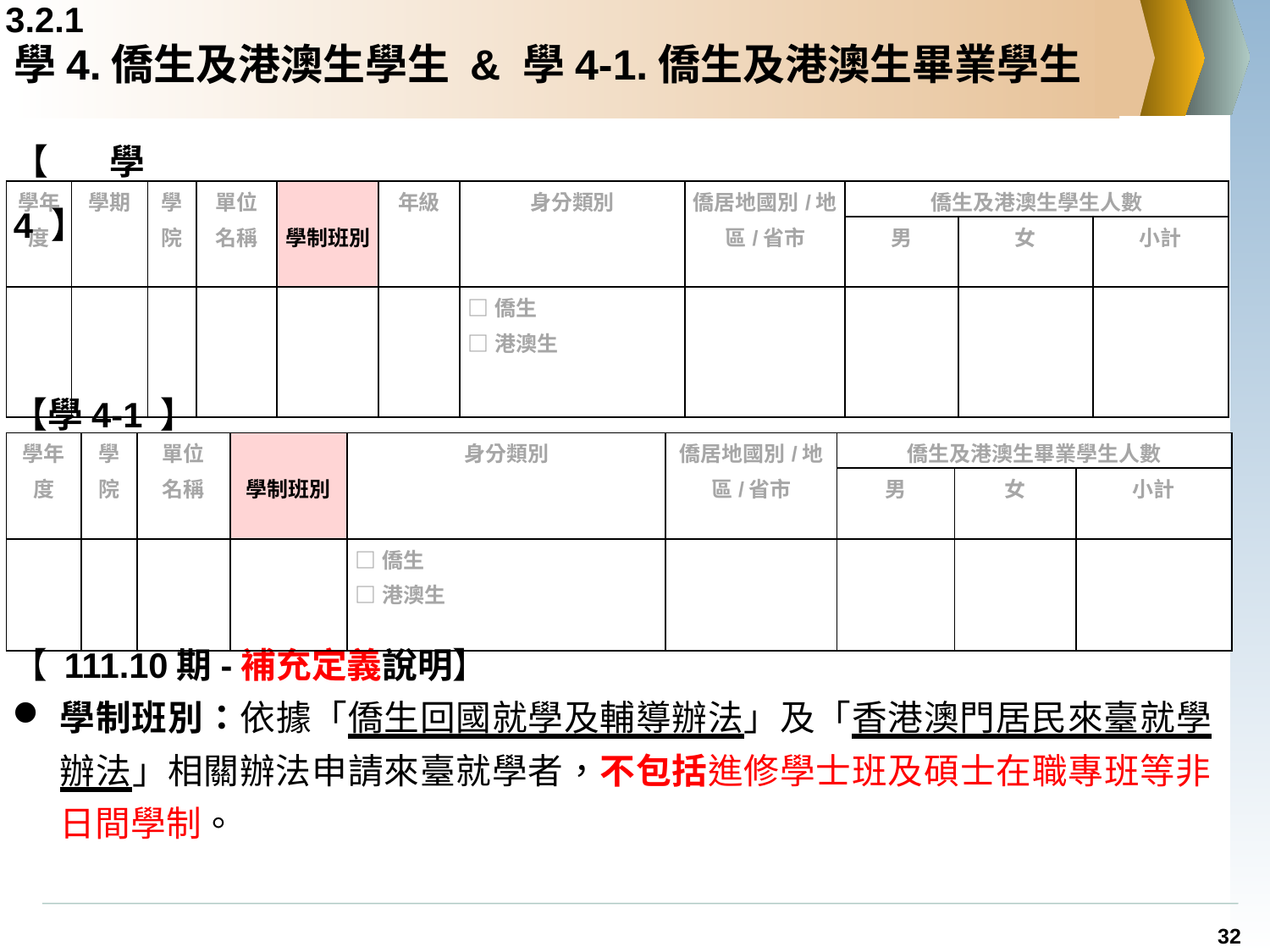

3.2.1
# 學4.僑生及港澳生學生 & 學4-1.僑生及港澳生畢業學生
【學4 】
| 學年度 | 學期 | 學院 | 單位 名稱 | 學制班別 | 年級 | 身分類別 | 僑居地國別/地區/省市 | 僑生及港澳生學生人數 |  |  |
| --- | --- | --- | --- | --- | --- | --- | --- | --- | --- | --- |
|  |  |  |  |  |  |  |  | 男 | 女 | 小計 |
|  |  |  |  |  |  | □僑生 □港澳生 |  |  |  |  |
【學4-1 】
| 學年度 | 學院 | 單位 名稱 | 學制班別 | 身分類別 | 僑居地國別/地區/省市 | 僑生及港澳生畢業學生人數 |  |  |
| --- | --- | --- | --- | --- | --- | --- | --- | --- |
|  |  |  |  |  |  | 男 | 女 | 小計 |
|  |  |  |  | □僑生 □港澳生 |  |  |  |  |
【 111.10期-補充定義說明】
學制班別：依據「僑生回國就學及輔導辦法」及「香港澳門居民來臺就學辦法」相關辦法申請來臺就學者，不包括進修學士班及碩士在職專班等非日間學制。